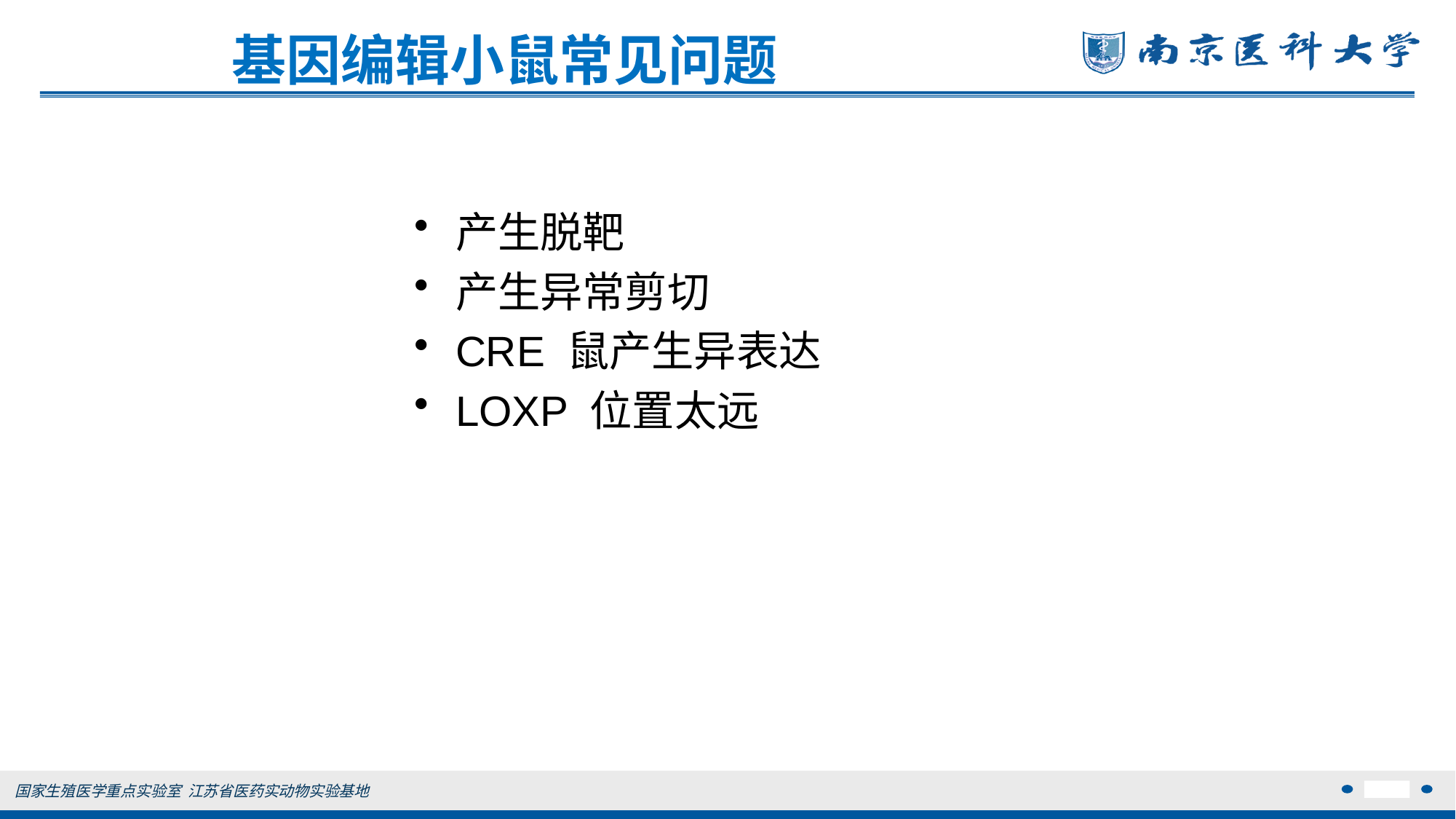

# 基因编辑小鼠常见问题
产生脱靶
产生异常剪切
CRE 鼠产生异表达
LOXP 位置太远